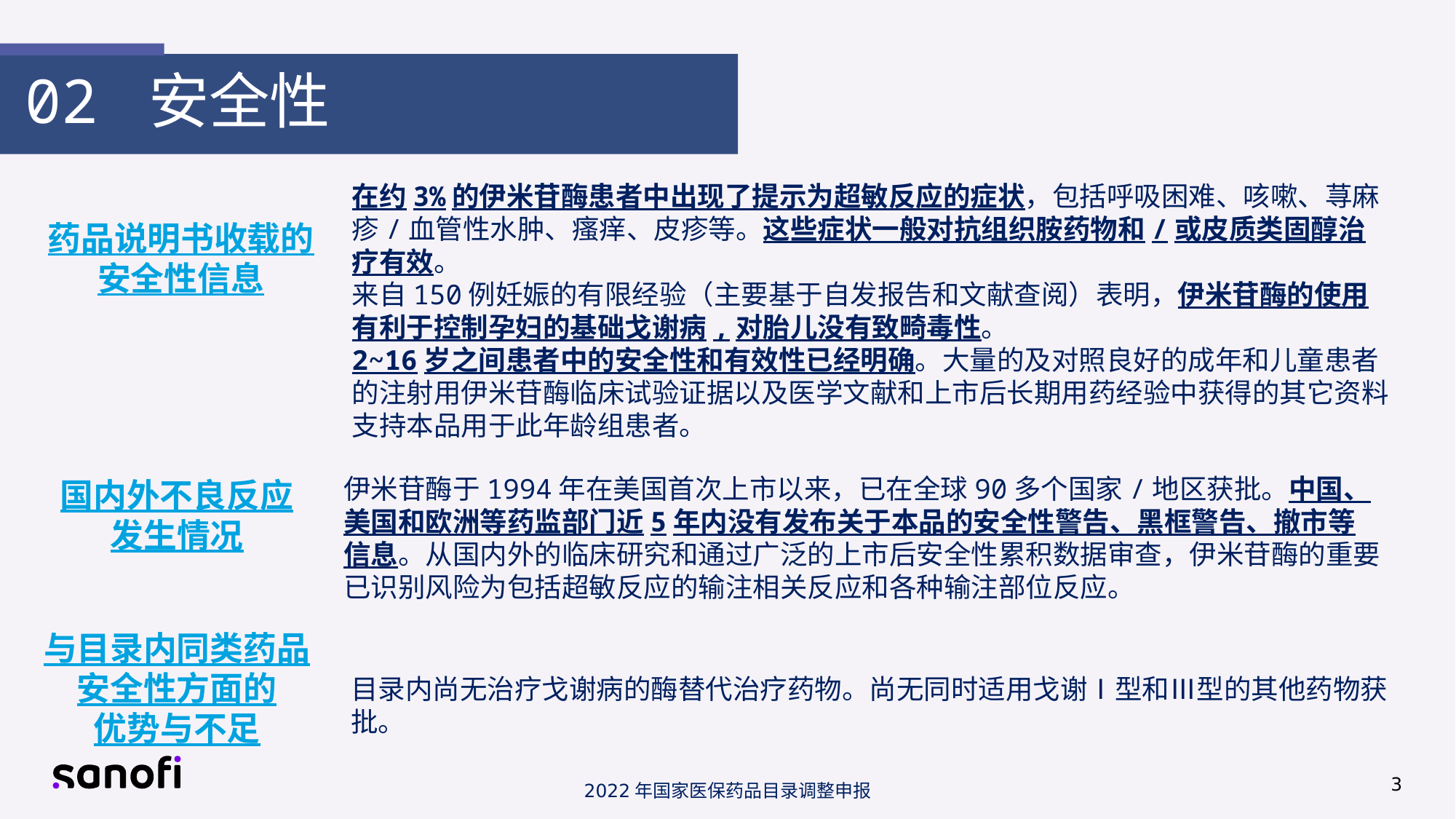

02 安全性
在约3%的伊米苷酶患者中出现了提示为超敏反应的症状，包括呼吸困难、咳嗽、荨麻疹/血管性水肿、瘙痒、皮疹等。这些症状一般对抗组织胺药物和/或皮质类固醇治疗有效。
来自150例妊娠的有限经验（主要基于自发报告和文献查阅）表明，伊米苷酶的使用有利于控制孕妇的基础戈谢病,对胎儿没有致畸毒性。
2~16岁之间患者中的安全性和有效性已经明确。大量的及对照良好的成年和儿童患者的注射用伊米苷酶临床试验证据以及医学文献和上市后长期用药经验中获得的其它资料支持本品用于此年龄组患者。
药品说明书收载的安全性信息
伊米苷酶于1994年在美国首次上市以来，已在全球90多个国家/地区获批。中国、美国和欧洲等药监部门近5年内没有发布关于本品的安全性警告、黑框警告、撤市等信息。从国内外的临床研究和通过广泛的上市后安全性累积数据审查，伊米苷酶的重要已识别风险为包括超敏反应的输注相关反应和各种输注部位反应。
国内外不良反应
发生情况
与目录内同类药品安全性方面的
优势与不足
目录内尚无治疗戈谢病的酶替代治疗药物。尚无同时适用戈谢Ⅰ型和Ⅲ型的其他药物获批。
3
2022年国家医保药品目录调整申报